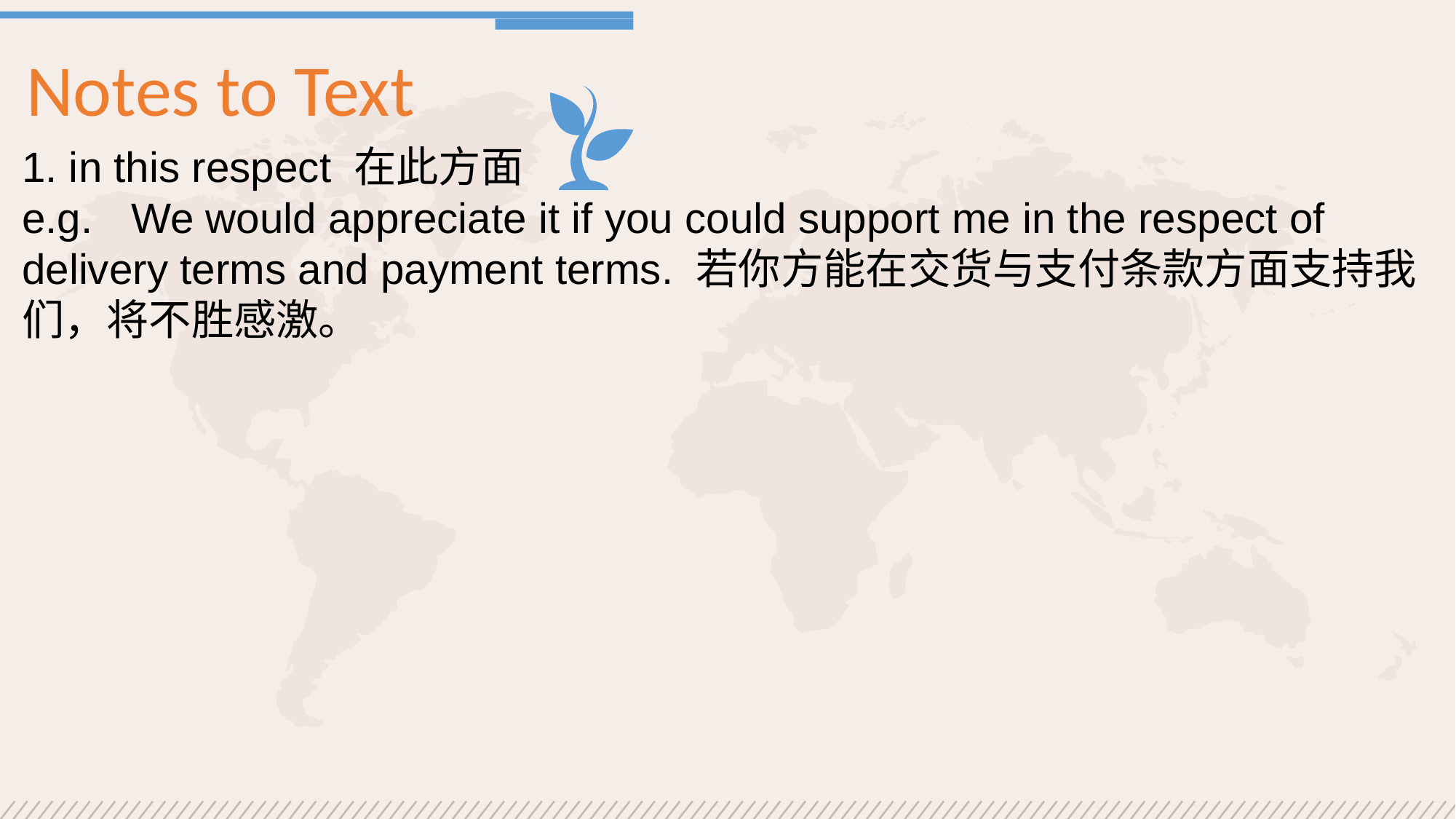

Notes to Text

1. in this respect 在此方面
e.g.	We would appreciate it if you could support me in the respect of delivery terms and payment terms. 若你方能在交货与支付条款方面支持我们，将不胜感激。